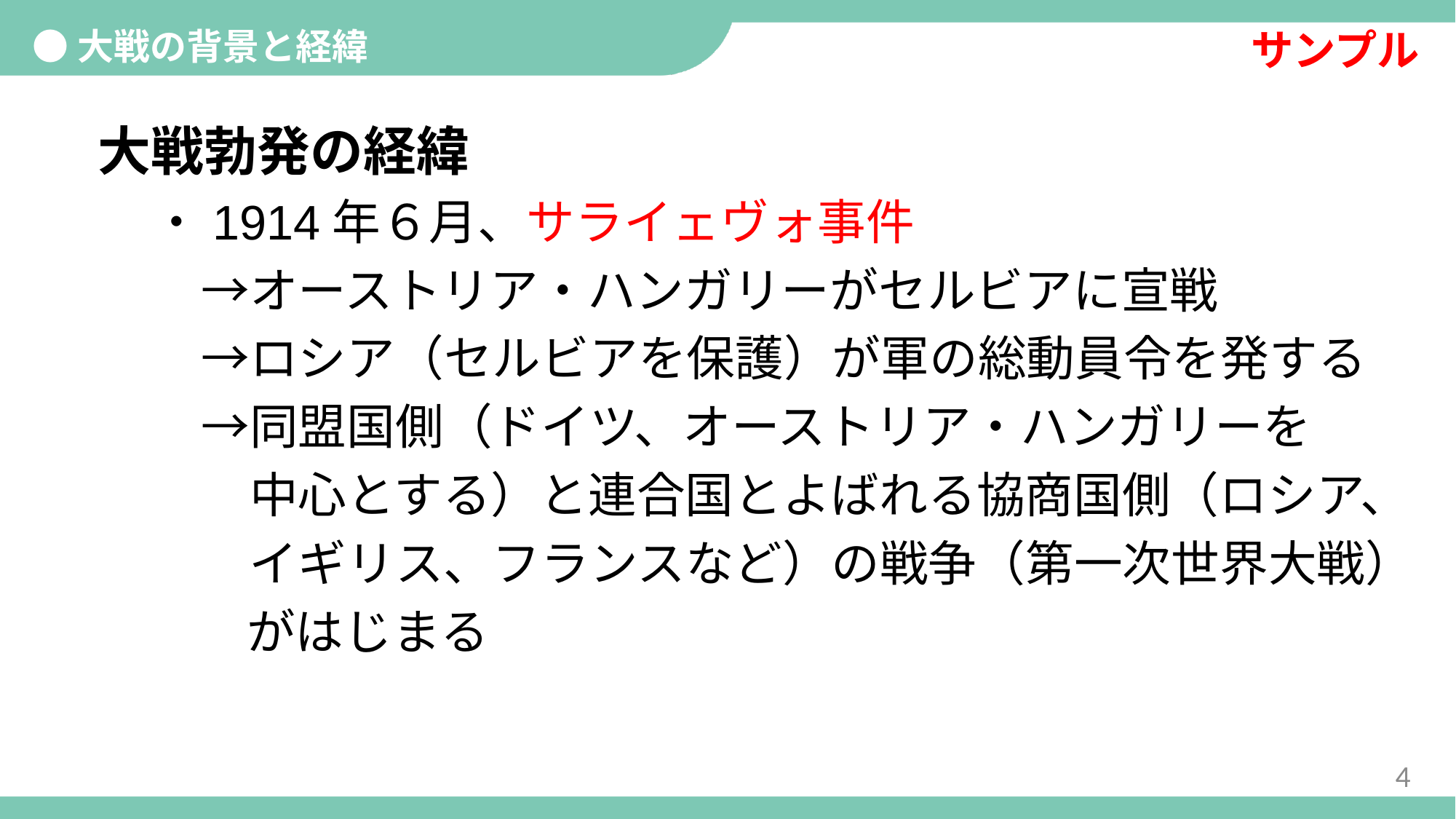

サンプル
●大戦の背景と経緯
大戦勃発の経緯
・1914年６月、サライェヴォ事件
　→オーストリア・ハンガリーがセルビアに宣戦
　→ロシア（セルビアを保護）が軍の総動員令を発する
　→同盟国側（ドイツ、オーストリア・ハンガリーを
　　中心とする）と連合国とよばれる協商国側（ロシア、
　　イギリス、フランスなど）の戦争（第一次世界大戦）がはじまる